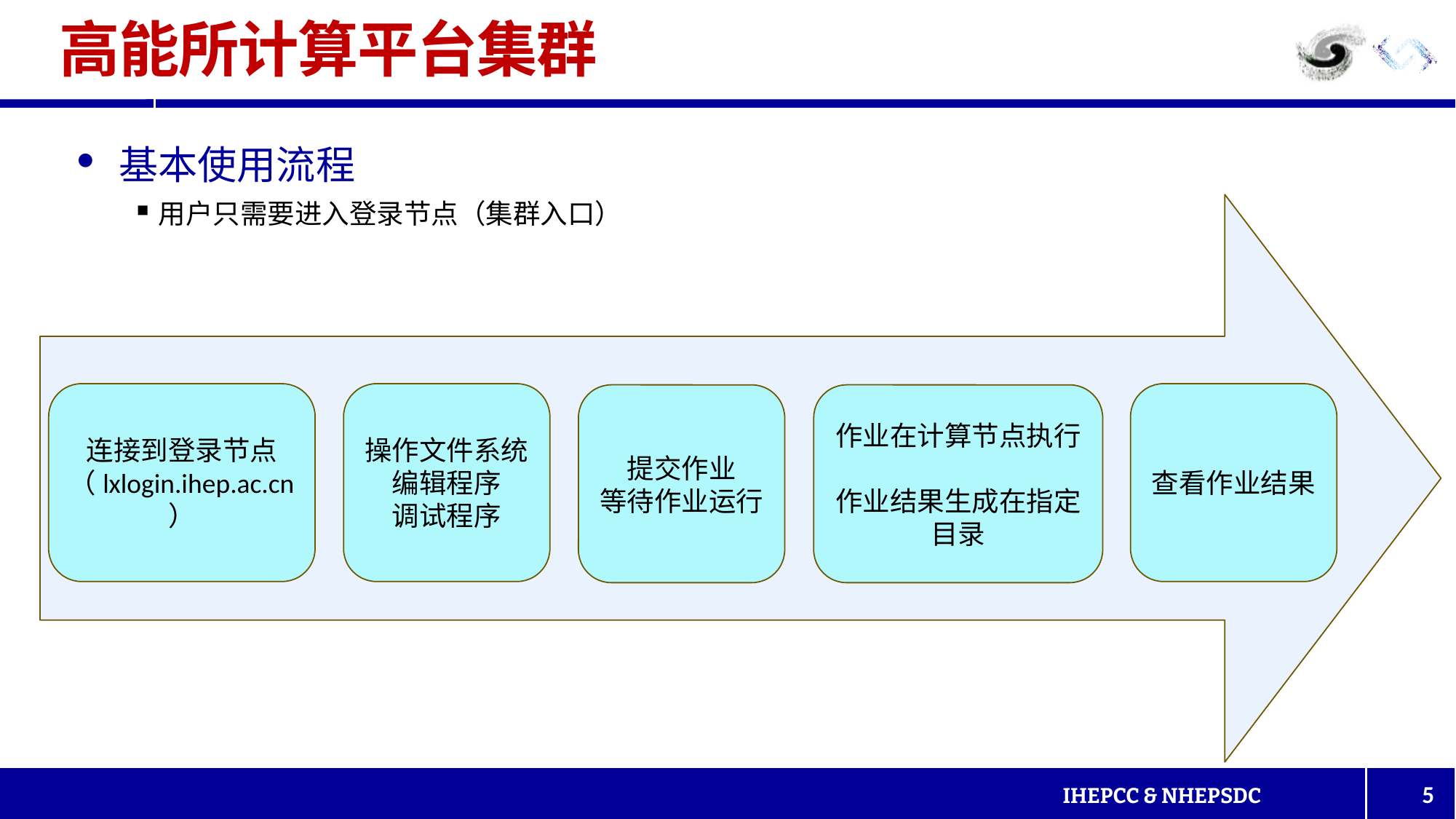

# 高能所计算平台集群
 基本使用流程
用户只需要进入登录节点（集群入口）

连接到登录节点
（lxlogin.ihep.ac.cn）
操作文件系统编辑程序
调试程序
查看作业结果
提交作业
等待作业运行
作业在计算节点执行

作业结果生成在指定目录